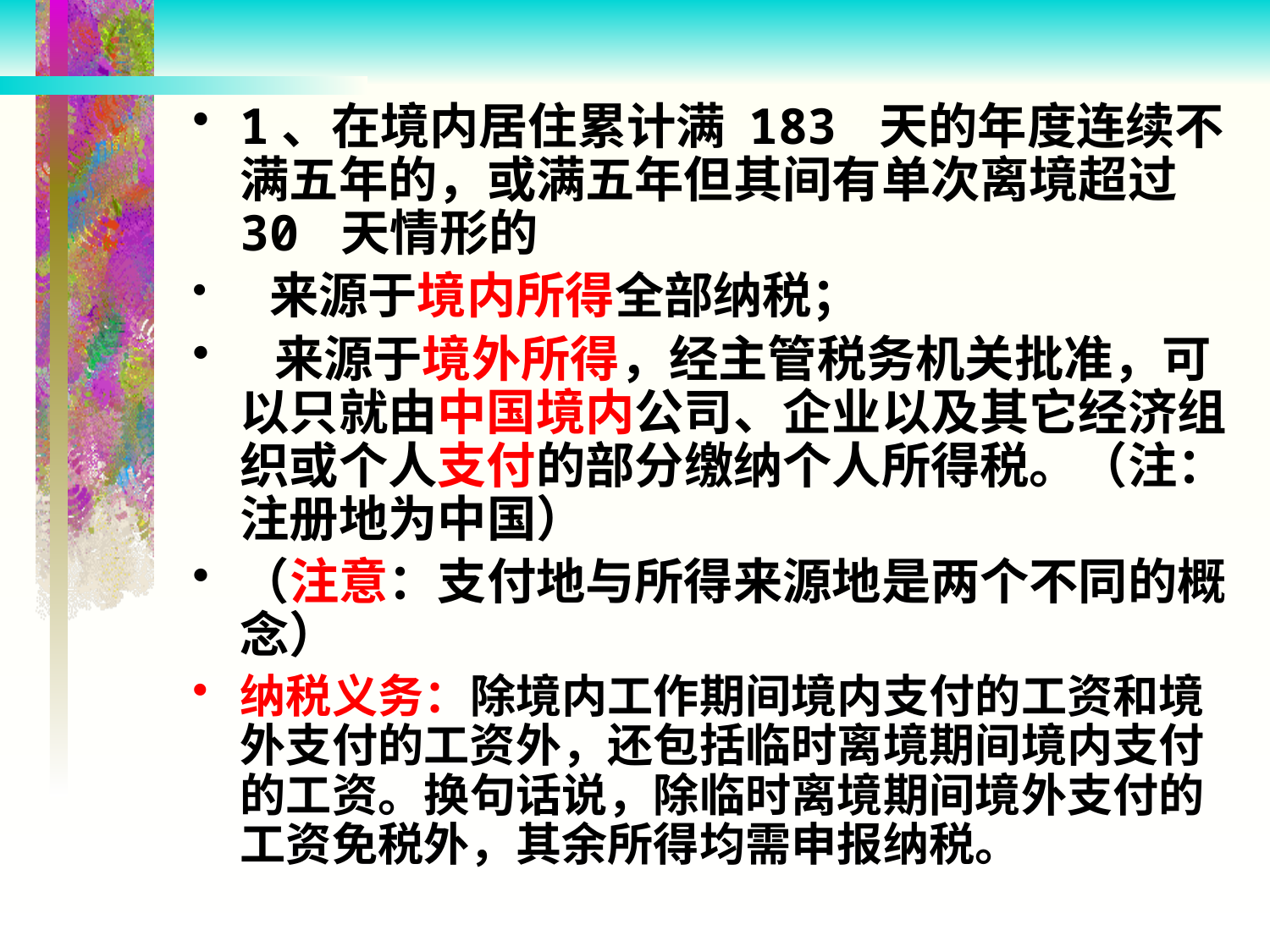

1、在境内居住累计满 183 天的年度连续不满五年的，或满五年但其间有单次离境超过 30 天情形的
  来源于境内所得全部纳税；
  来源于境外所得，经主管税务机关批准，可以只就由中国境内公司、企业以及其它经济组织或个人支付的部分缴纳个人所得税。（注：注册地为中国）
（注意：支付地与所得来源地是两个不同的概念）
纳税义务：除境内工作期间境内支付的工资和境外支付的工资外，还包括临时离境期间境内支付的工资。换句话说，除临时离境期间境外支付的工资免税外，其余所得均需申报纳税。